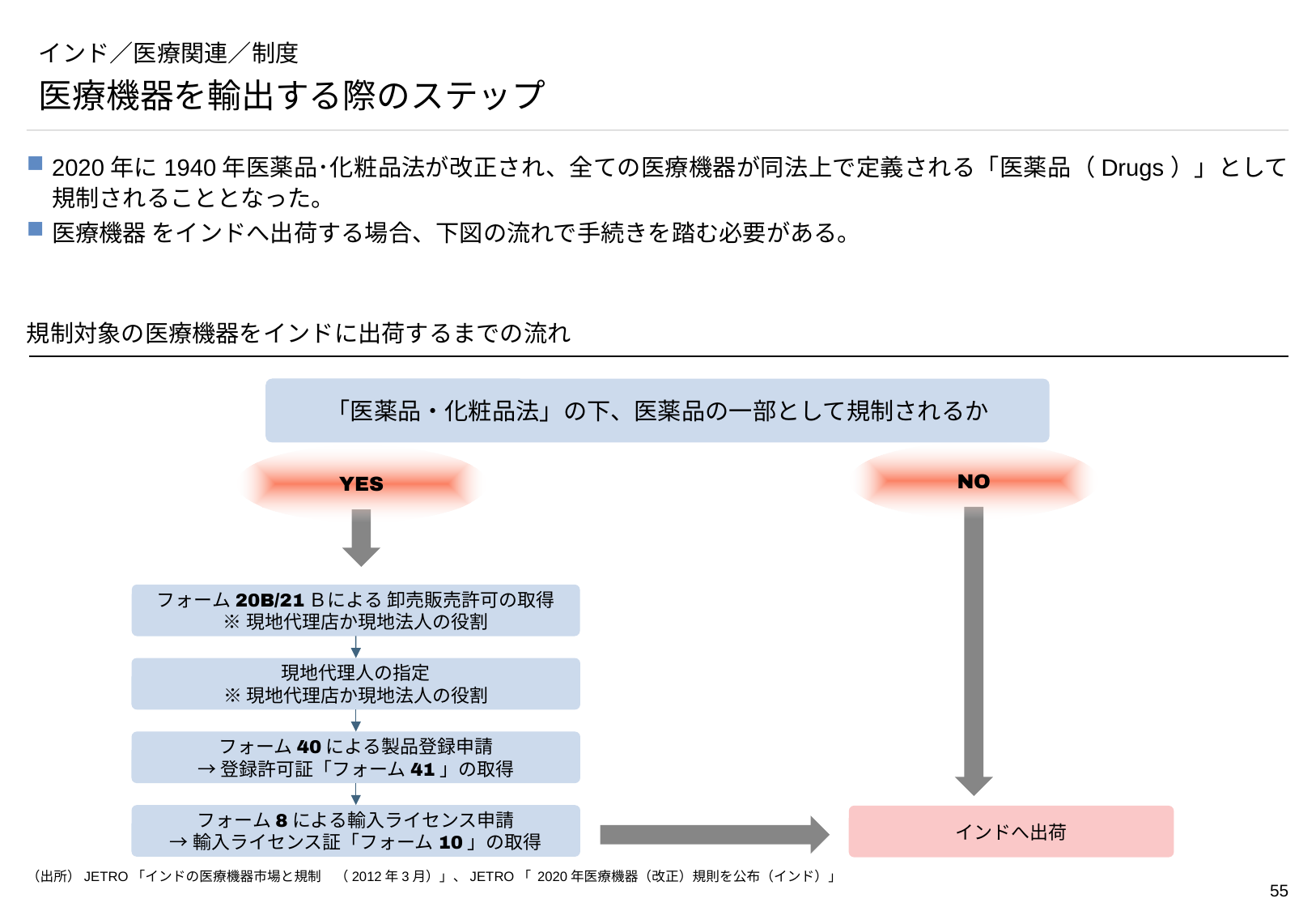

# インド／医療関連／制度
医療機器を輸出する際のステップ
2020年に1940年医薬品･化粧品法が改正され、全ての医療機器が同法上で定義される「医薬品（Drugs）」として規制されることとなった。
医療機器 をインドへ出荷する場合、下図の流れで手続きを踏む必要がある。
規制対象の医療機器をインドに出荷するまでの流れ
「医薬品・化粧品法」の下、医薬品の一部として規制されるか
NO
YES

フォーム20B/21Ｂによる 卸売販売許可の取得
※現地代理店か現地法人の役割
現地代理人の指定
※現地代理店か現地法人の役割

フォーム40による製品登録申請
→登録許可証「フォーム41」の取得
フォーム8による輸入ライセンス申請
→輸入ライセンス証「フォーム10」の取得
インドへ出荷
（出所）JETRO「インドの医療機器市場と規制　（2012年3月）」、JETRO「 2020年医療機器（改正）規則を公布（インド）」